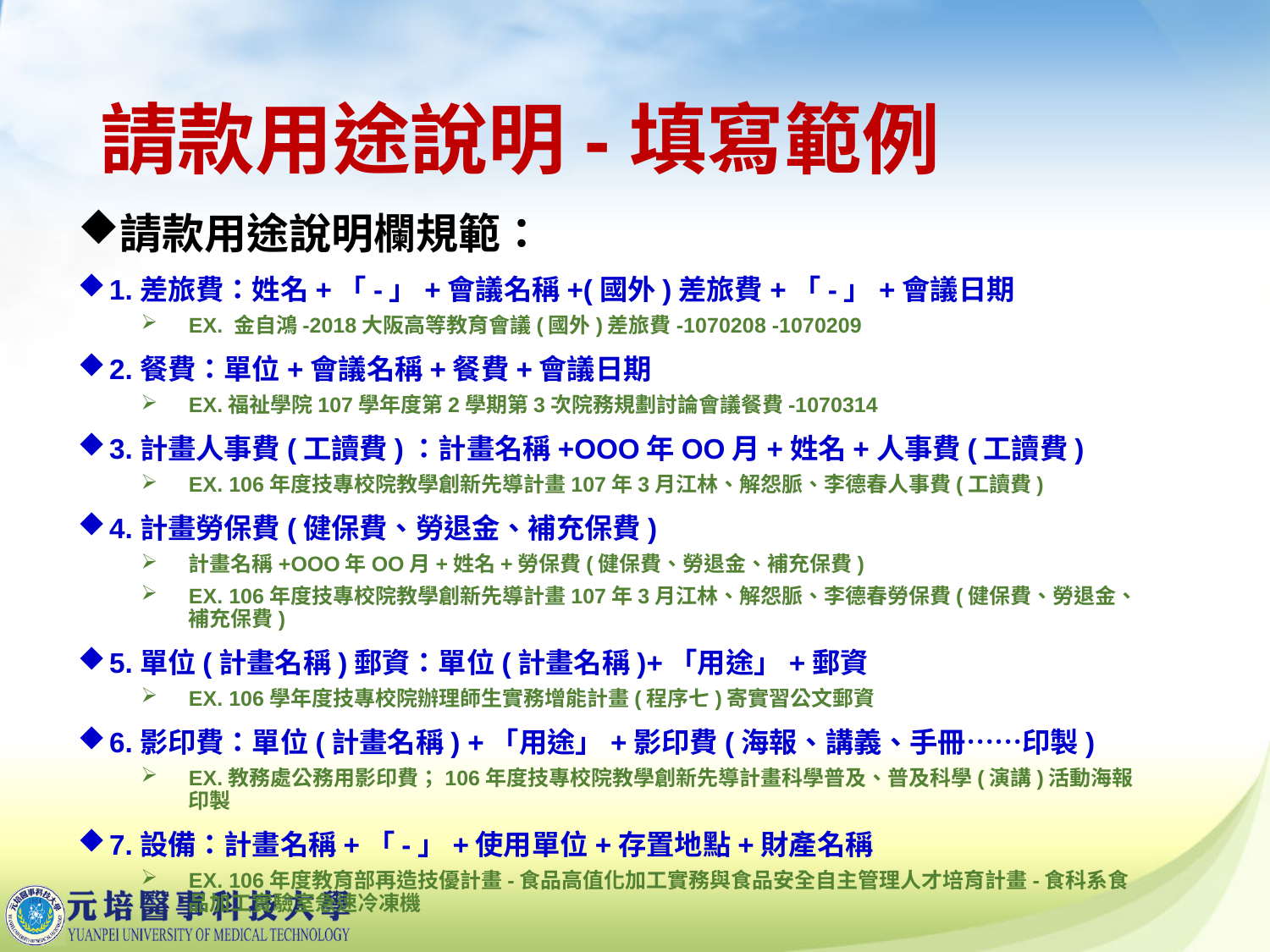

# 請款用途說明-填寫範例
請款用途說明欄規範：
1.差旅費：姓名+「-」+會議名稱+(國外)差旅費+「-」+會議日期
EX. 金自鴻-2018大阪高等教育會議(國外)差旅費-1070208 -1070209
2.餐費：單位+會議名稱+餐費+會議日期
EX.福祉學院107學年度第2學期第3次院務規劃討論會議餐費-1070314
3.計畫人事費(工讀費)：計畫名稱+OOO年OO月+姓名+人事費(工讀費)
EX. 106年度技專校院教學創新先導計畫107年3月江林、解怨脈、李德春人事費(工讀費)
4.計畫勞保費(健保費、勞退金、補充保費)
計畫名稱+OOO年OO月+姓名+勞保費(健保費、勞退金、補充保費)
EX. 106年度技專校院教學創新先導計畫107年3月江林、解怨脈、李德春勞保費(健保費、勞退金、補充保費)
5.單位(計畫名稱)郵資：單位(計畫名稱)+「用途」+郵資
EX. 106學年度技專校院辦理師生實務增能計畫(程序七)寄實習公文郵資
6.影印費：單位(計畫名稱) +「用途」+影印費(海報、講義、手冊……印製)
EX.教務處公務用影印費；106年度技專校院教學創新先導計畫科學普及、普及科學(演講)活動海報印製
7.設備：計畫名稱+「-」+使用單位+存置地點+財產名稱
EX. 106年度教育部再造技優計畫-食品高值化加工實務與食品安全自主管理人才培育計畫-食科系食品加工實驗室急速冷凍機